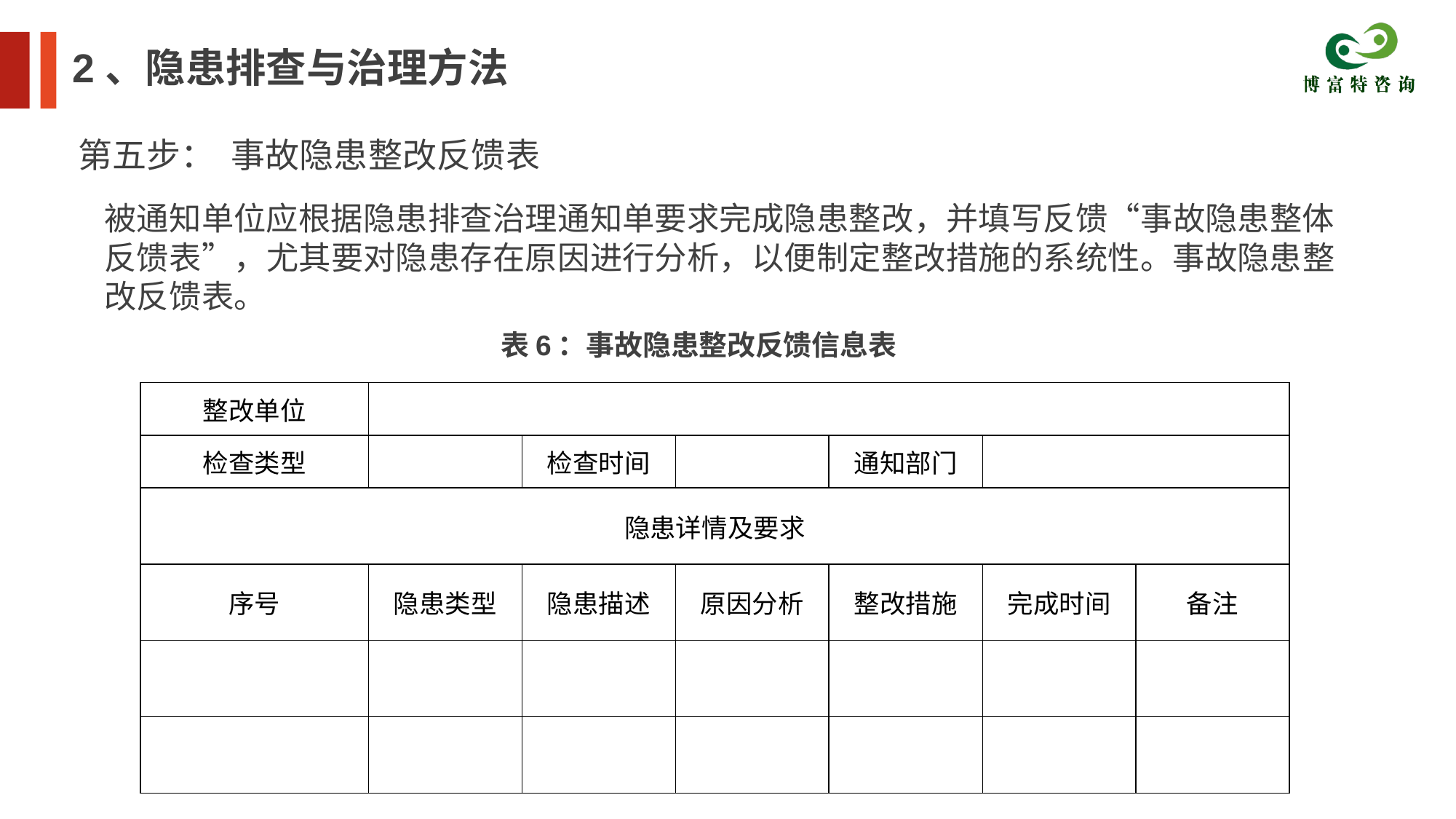

2、隐患排查与治理方法
第五步：  事故隐患整改反馈表
被通知单位应根据隐患排查治理通知单要求完成隐患整改，并填写反馈“事故隐患整体反馈表”，尤其要对隐患存在原因进行分析，以便制定整改措施的系统性。事故隐患整改反馈表。
表6：事故隐患整改反馈信息表
| 整改单位 |  |  |  |  |  |  |
| --- | --- | --- | --- | --- | --- | --- |
| 检查类型 |  | 检查时间 |  | 通知部门 |  |  |
| 隐患详情及要求 |  |  |  |  |  |  |
| 序号 | 隐患类型 | 隐患描述 | 原因分析 | 整改措施 | 完成时间 | 备注 |
|  |  |  |  |  |  |  |
|  |  |  |  |  |  |  |